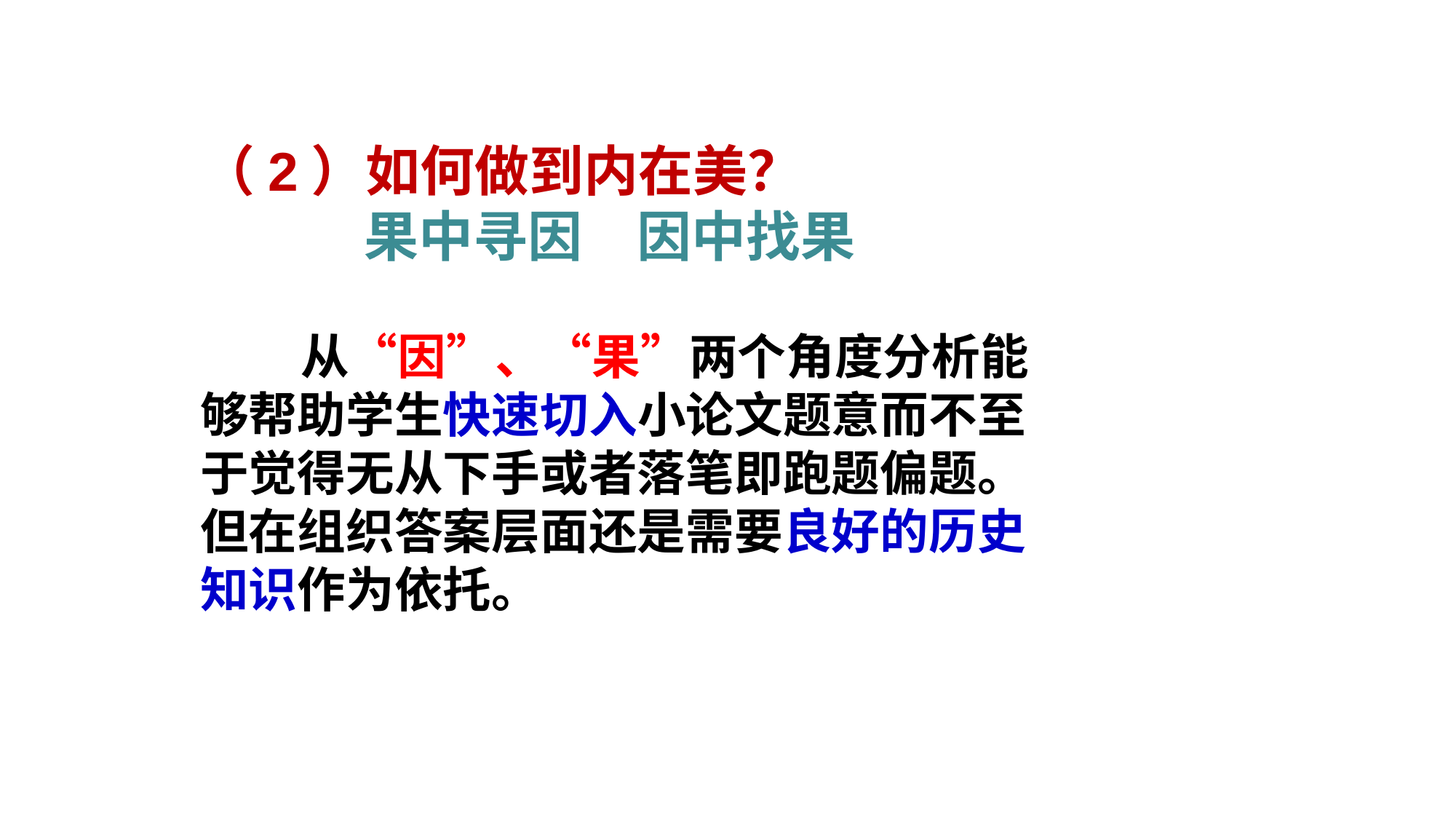

（2）如何做到内在美？
　　　果中寻因　因中找果

        从“因”、“果”两个角度分析能
够帮助学生快速切入小论文题意而不至
于觉得无从下手或者落笔即跑题偏题。
但在组织答案层面还是需要良好的历史
知识作为依托。